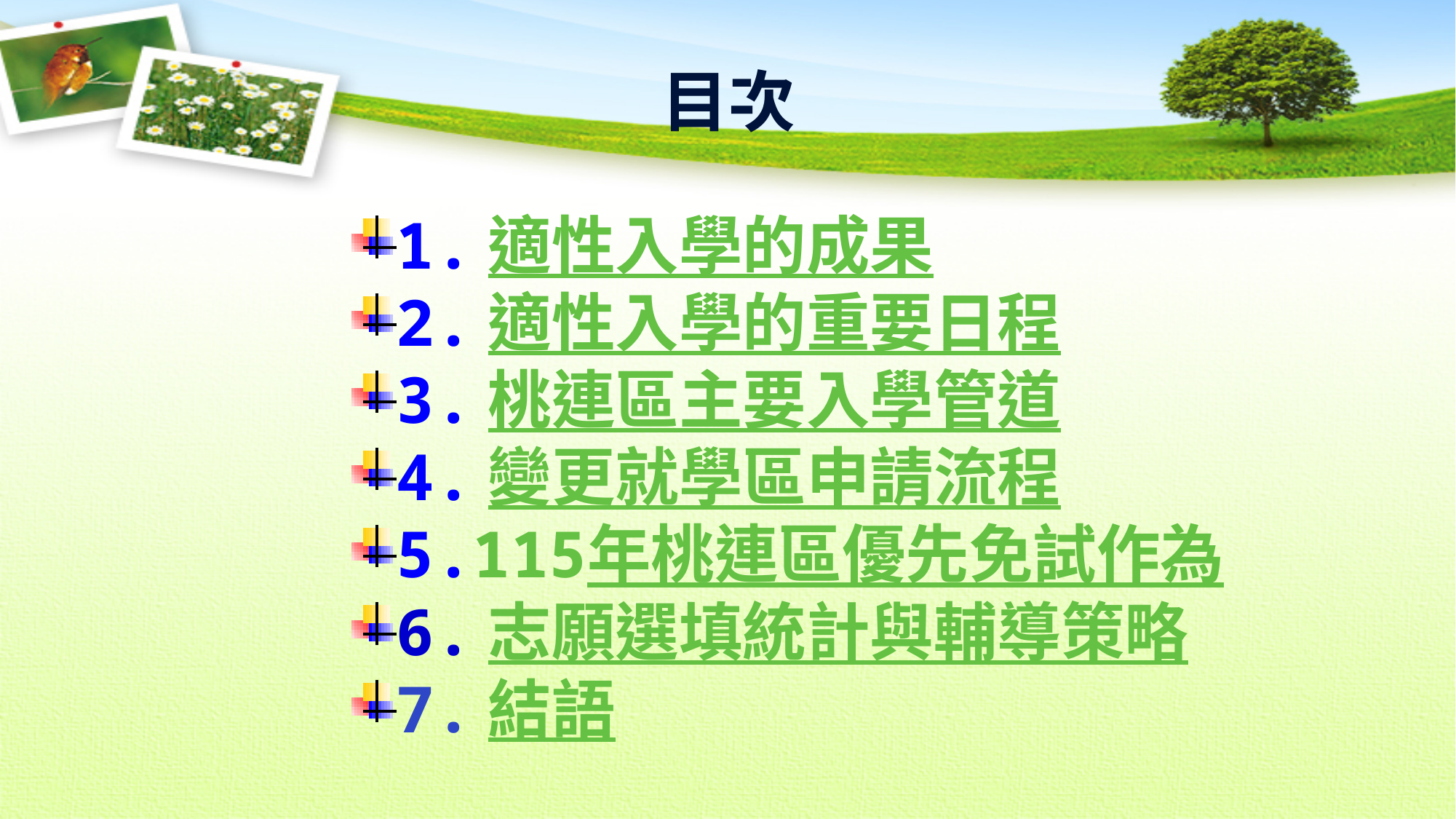

目次
1.適性入學的成果
2.適性入學的重要日程
3.桃連區主要入學管道
4.變更就學區申請流程
5.115年桃連區優先免試作為
6.志願選填統計與輔導策略
7.結語